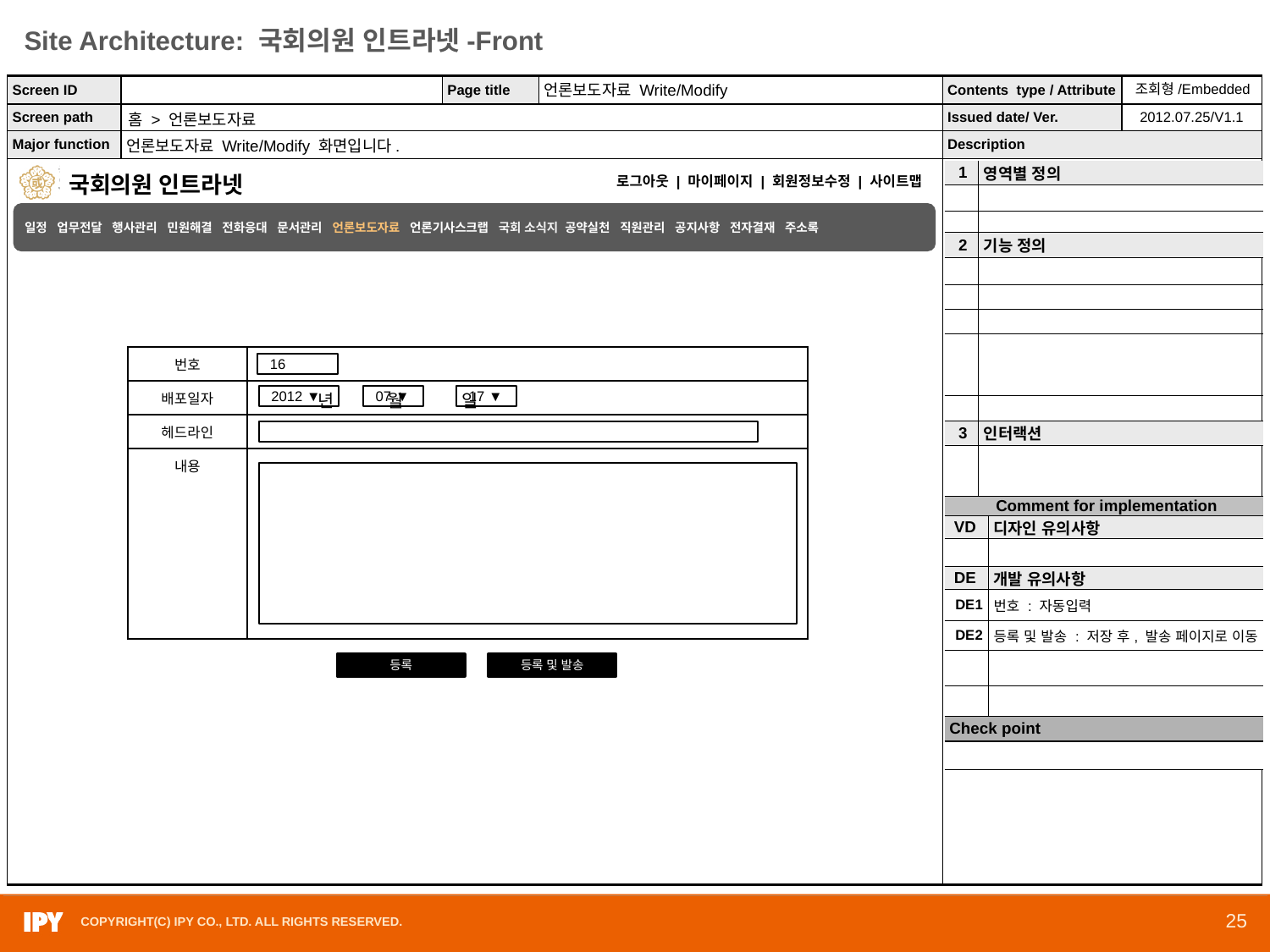

언론보도자료 Write/Modify
조회형/Embedded
홈 > 언론보도자료
언론보도자료 Write/Modify 화면입니다.
| 1 | 영역별 정의 |  |
| --- | --- | --- |
|  |  |  |
|  |  |  |
| 2 | 기능 정의 |  |
|  |  |  |
|  |  |  |
|  |  |  |
|  |  |  |
|  |  |  |
| 3 | 인터랙션 |  |
|  |  |  |
| Comment for implementation |  |  |
| VD |  | 디자인 유의사항 |
|  |  |  |
| DE |  | 개발 유의사항 |
| DE1 |  | 번호 : 자동입력 |
| DE2 |  | 등록 및 발송 : 저장 후, 발송 페이지로 이동 |
|  |  |  |
|  |  |  |
| Check point |  |  |
|  |  |  |
일정   업무전달   행사관리   민원해결   전화응대   문서관리   언론보도자료   언론기사스크랩   국회 소식지  공약실천   직원관리   공지사항   전자결재   주소록
| 번호 |  |
| --- | --- |
| 배포일자 | 년 월 일 |
| 헤드라인 |  |
| 내용 |  |
16
2012 ▼
07 ▼
17 ▼

등록
등록 및 발송
25